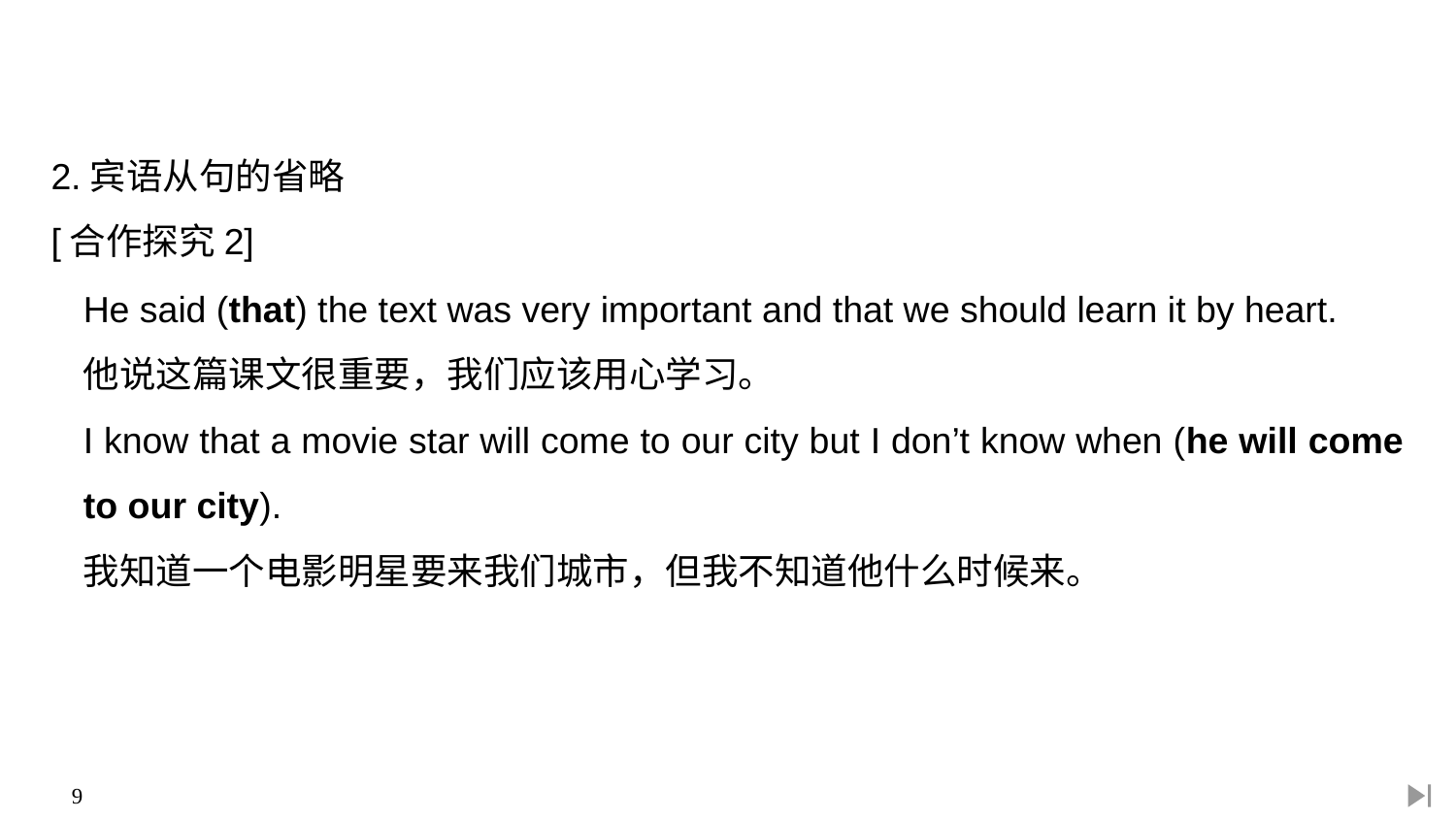

2.宾语从句的省略
[合作探究2]
He said (that) the text was very important and that we should learn it by heart.
他说这篇课文很重要，我们应该用心学习。
I know that a movie star will come to our city but I don’t know when (he will come to our city).
我知道一个电影明星要来我们城市，但我不知道他什么时候来。